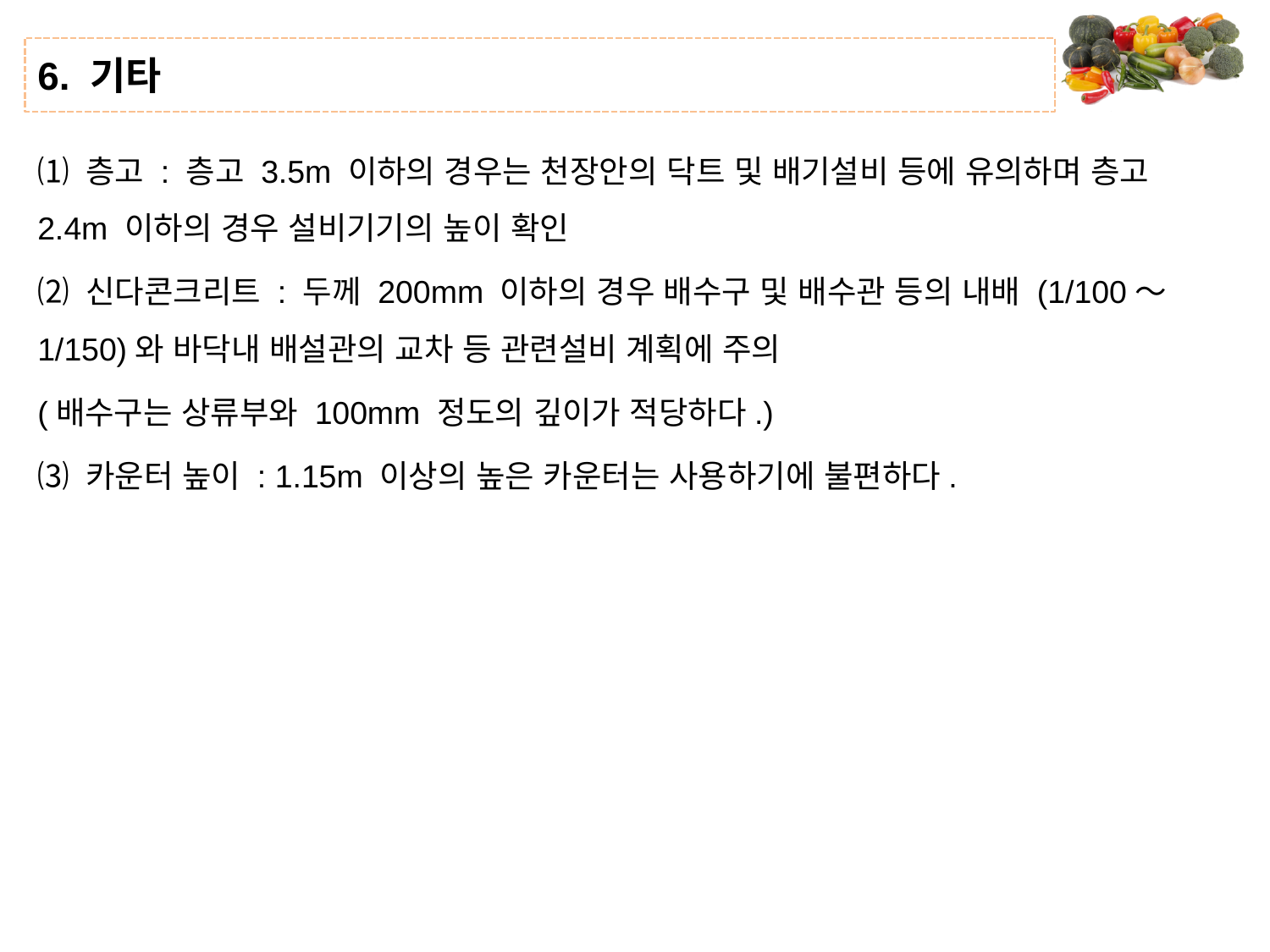

# 6. 기타
⑴ 층고 : 층고 3.5m 이하의 경우는 천장안의 닥트 및 배기설비 등에 유의하며 층고 2.4m 이하의 경우 설비기기의 높이 확인
⑵ 신다콘크리트 : 두께 200mm 이하의 경우 배수구 및 배수관 등의 내배 (1/100～1/150)와 바닥내 배설관의 교차 등 관련설비 계획에 주의
(배수구는 상류부와 100mm 정도의 깊이가 적당하다.)
⑶ 카운터 높이 : 1.15m 이상의 높은 카운터는 사용하기에 불편하다.